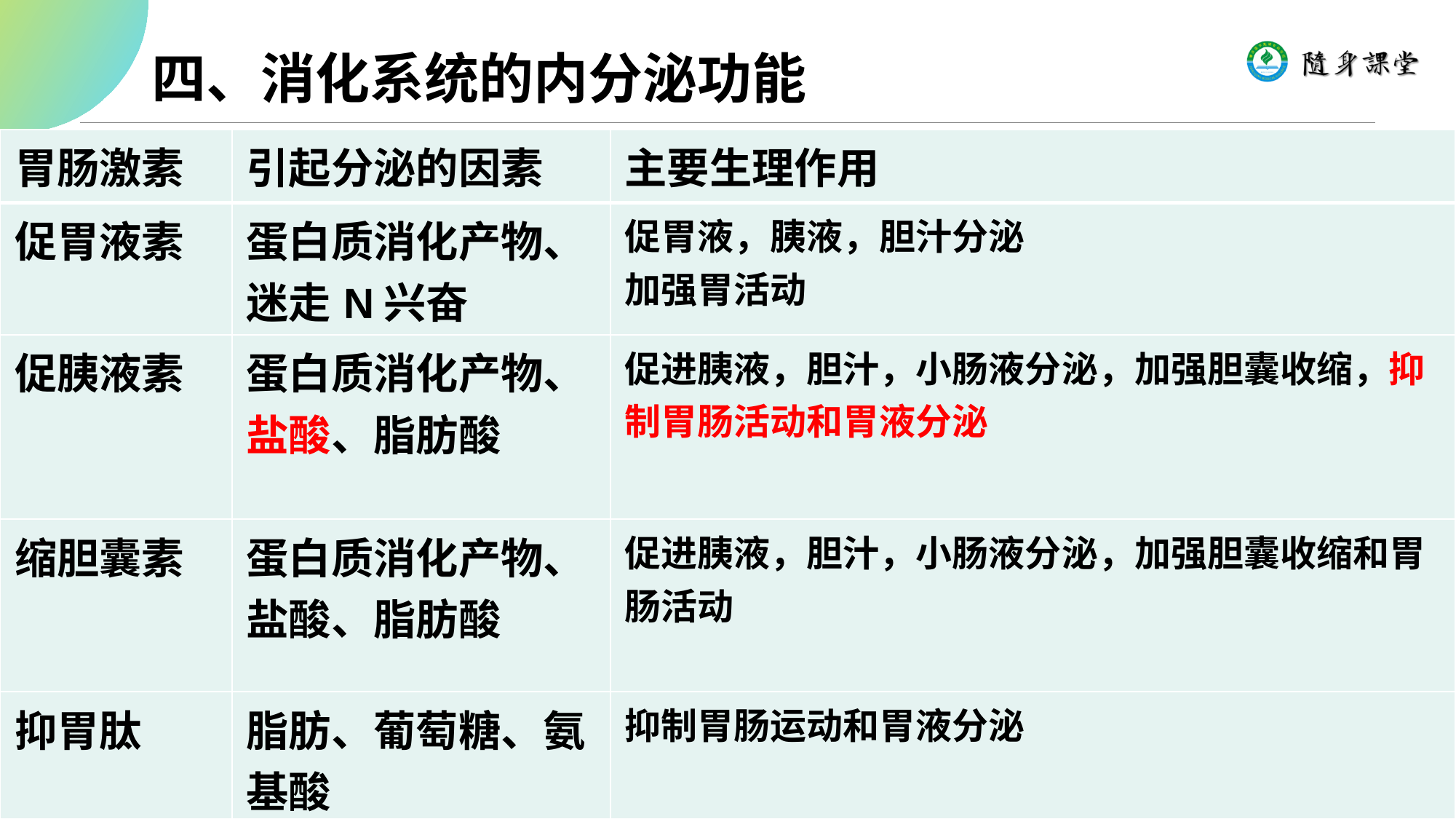

四、消化系统的内分泌功能
| 胃肠激素 | 引起分泌的因素 | 主要生理作用 |
| --- | --- | --- |
| 促胃液素 | 蛋白质消化产物、迷走N兴奋 | 促胃液，胰液，胆汁分泌 加强胃活动 |
| 促胰液素 | 蛋白质消化产物、盐酸、脂肪酸 | 促进胰液，胆汁，小肠液分泌，加强胆囊收缩，抑制胃肠活动和胃液分泌 |
| 缩胆囊素 | 蛋白质消化产物、盐酸、脂肪酸 | 促进胰液，胆汁，小肠液分泌，加强胆囊收缩和胃肠活动 |
| 抑胃肽 | 脂肪、葡萄糖、氨基酸 | 抑制胃肠运动和胃液分泌 |